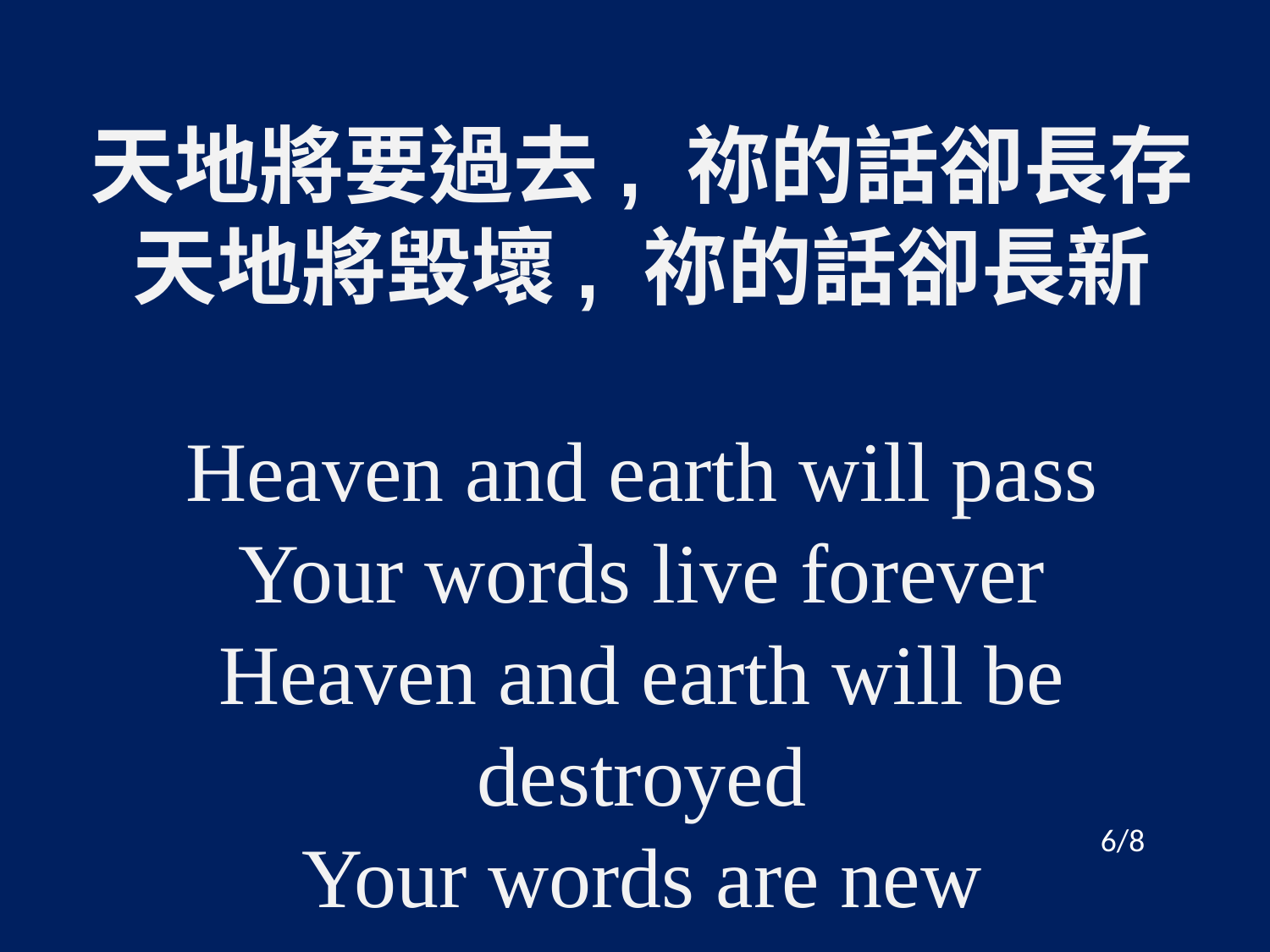

天地將要過去, 祢的話卻長存
天地將毀壞, 祢的話卻長新

Heaven and earth will pass
Your words live forever
Heaven and earth will be destroyed
Your words are new

6/8